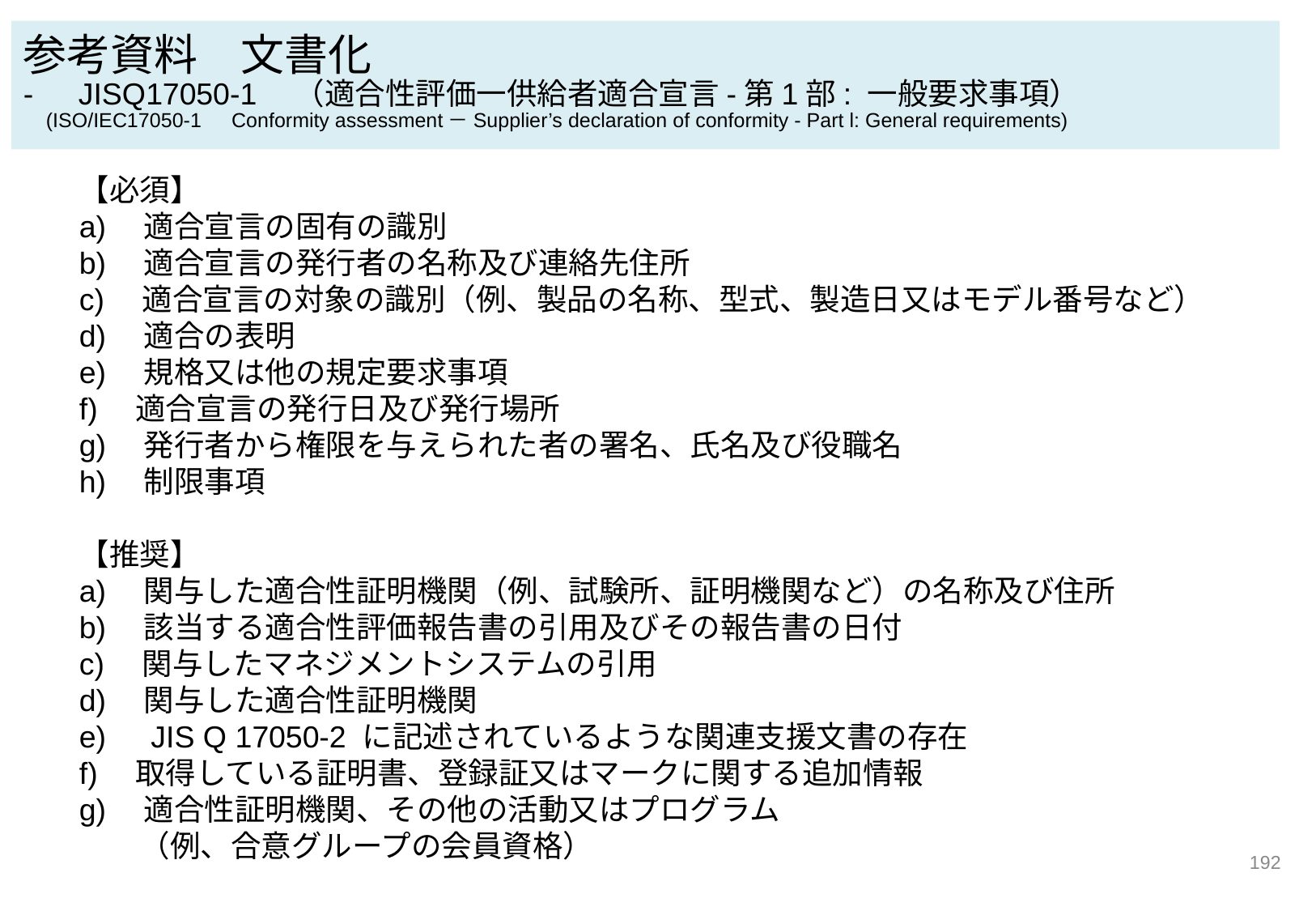

参考資料　文書化
-　JISQ17050-1　（適合性評価一供給者適合宣言-第1部: 一般要求事項）
    (ISO/IEC17050-1　Conformity assessment－Supplier’s declaration of conformity - Part l: General requirements)

【必須】
a)　適合宣言の固有の識別
b)　適合宣言の発行者の名称及び連絡先住所
c)　適合宣言の対象の識別（例、製品の名称、型式、製造日又はモデル番号など）
d)　適合の表明
e)　規格又は他の規定要求事項
f)　適合宣言の発行日及び発行場所
g)　発行者から権限を与えられた者の署名、氏名及び役職名
h)　制限事項

【推奨】
a)　関与した適合性証明機関（例、試験所、証明機関など）の名称及び住所
b)　該当する適合性評価報告書の引用及びその報告書の日付
c)　関与したマネジメントシステムの引用
d)　関与した適合性証明機関
e)　JIS Q 17050-2 に記述されているような関連支援文書の存在
f)　取得している証明書、登録証又はマークに関する追加情報
g)　適合性証明機関、その他の活動又はプログラム
　　（例、合意グループの会員資格）
192